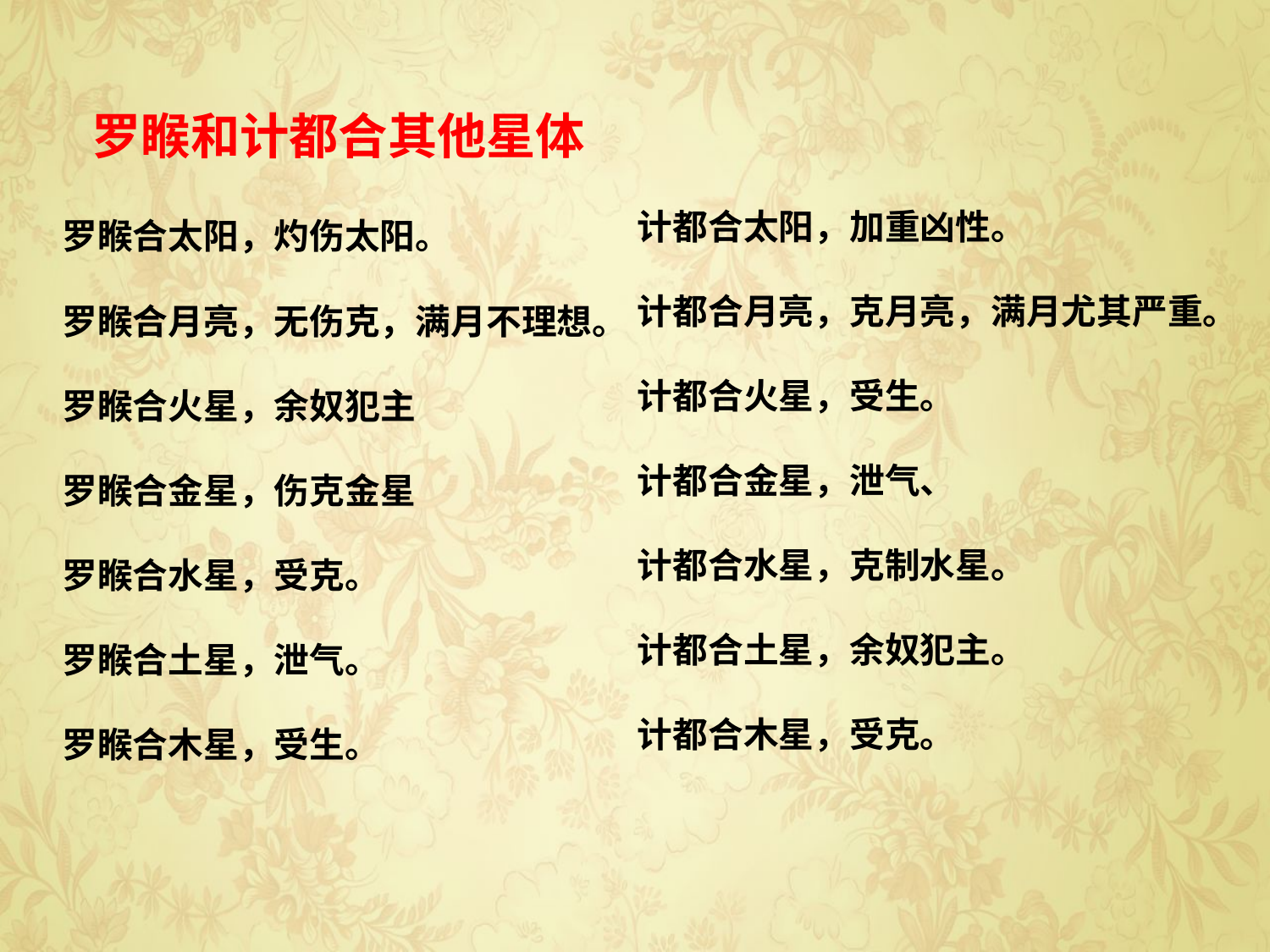

罗睺和计都合其他星体
计都合太阳，加重凶性。

计都合月亮，克月亮，满月尤其严重。

计都合火星，受生。

计都合金星，泄气、

计都合水星，克制水星。

计都合土星，余奴犯主。

计都合木星，受克。

罗睺合太阳，灼伤太阳。

罗睺合月亮，无伤克，满月不理想。

罗睺合火星，余奴犯主

罗睺合金星，伤克金星

罗睺合水星，受克。

罗睺合土星，泄气。

罗睺合木星，受生。